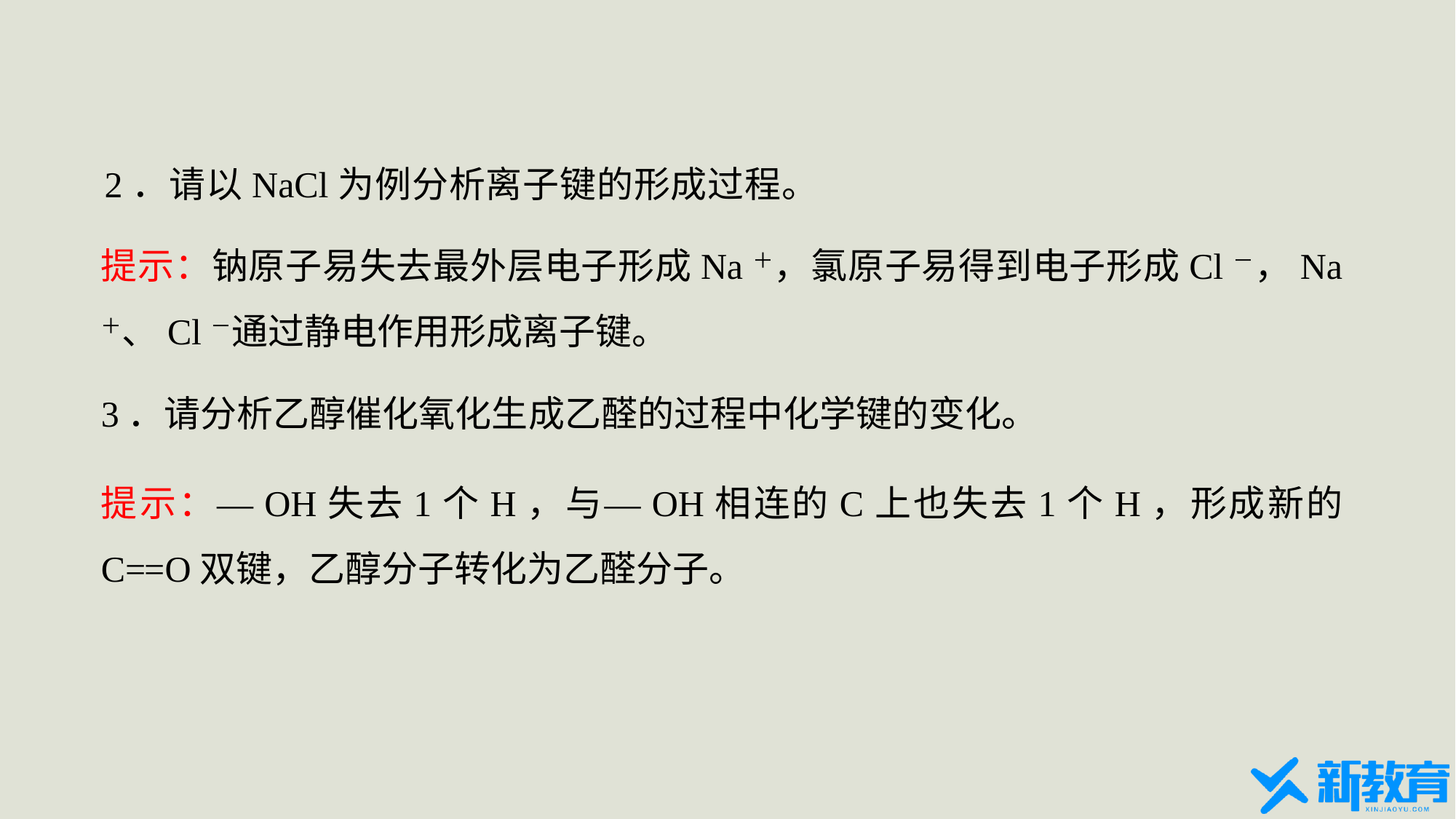

2．请以NaCl为例分析离子键的形成过程。
提示：钠原子易失去最外层电子形成Na＋，氯原子易得到电子形成Cl－，Na＋、Cl－通过静电作用形成离子键。
3．请分析乙醇催化氧化生成乙醛的过程中化学键的变化。
提示：—OH失去1个H，与—OH相连的C上也失去1个H，形成新的C==O双键，乙醇分子转化为乙醛分子。